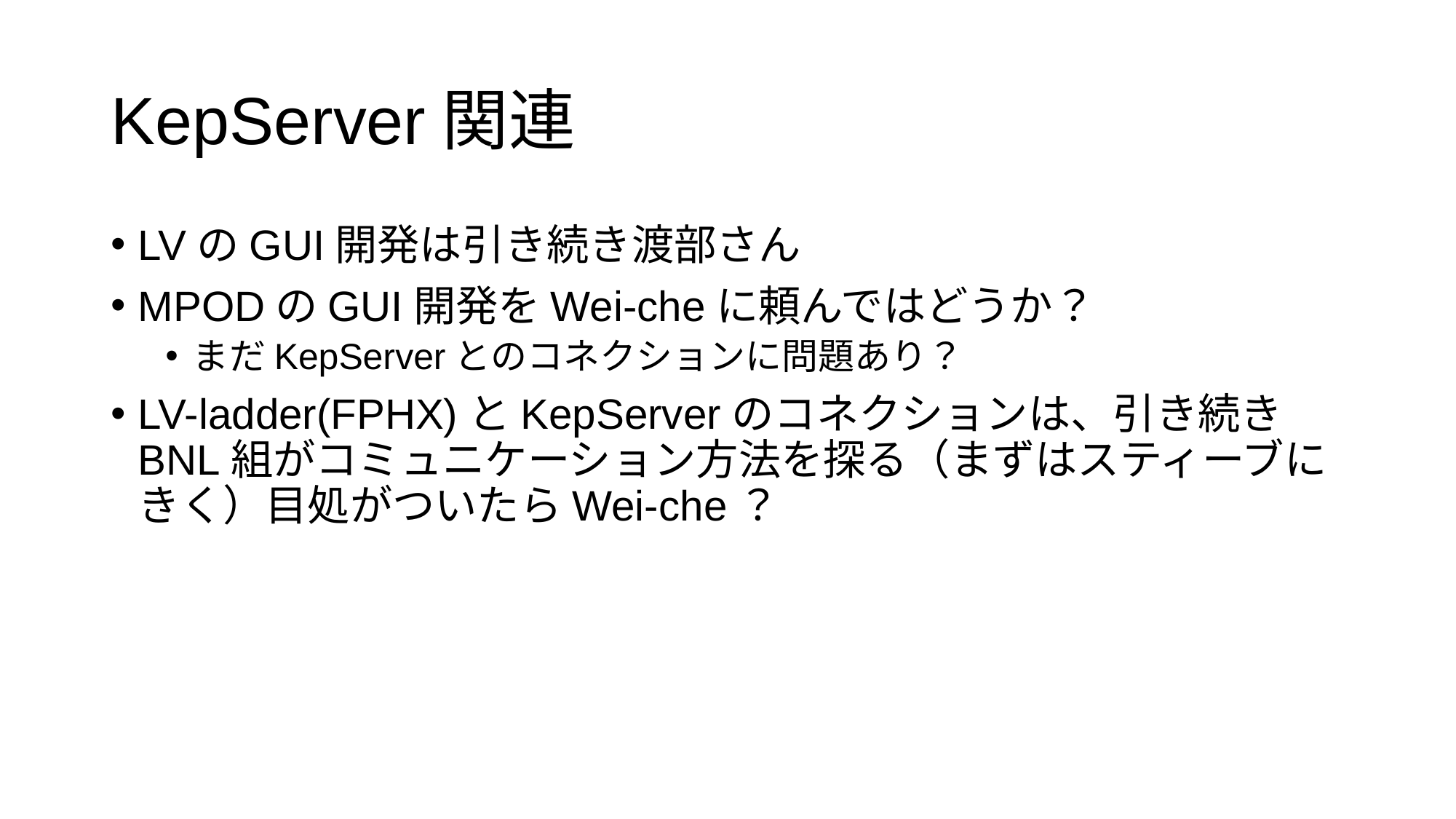

# KepServer関連
LVのGUI開発は引き続き渡部さん
MPODのGUI開発をWei-cheに頼んではどうか？
まだKepServerとのコネクションに問題あり？
LV-ladder(FPHX)とKepServerのコネクションは、引き続きBNL組がコミュニケーション方法を探る（まずはスティーブにきく）目処がついたらWei-che？